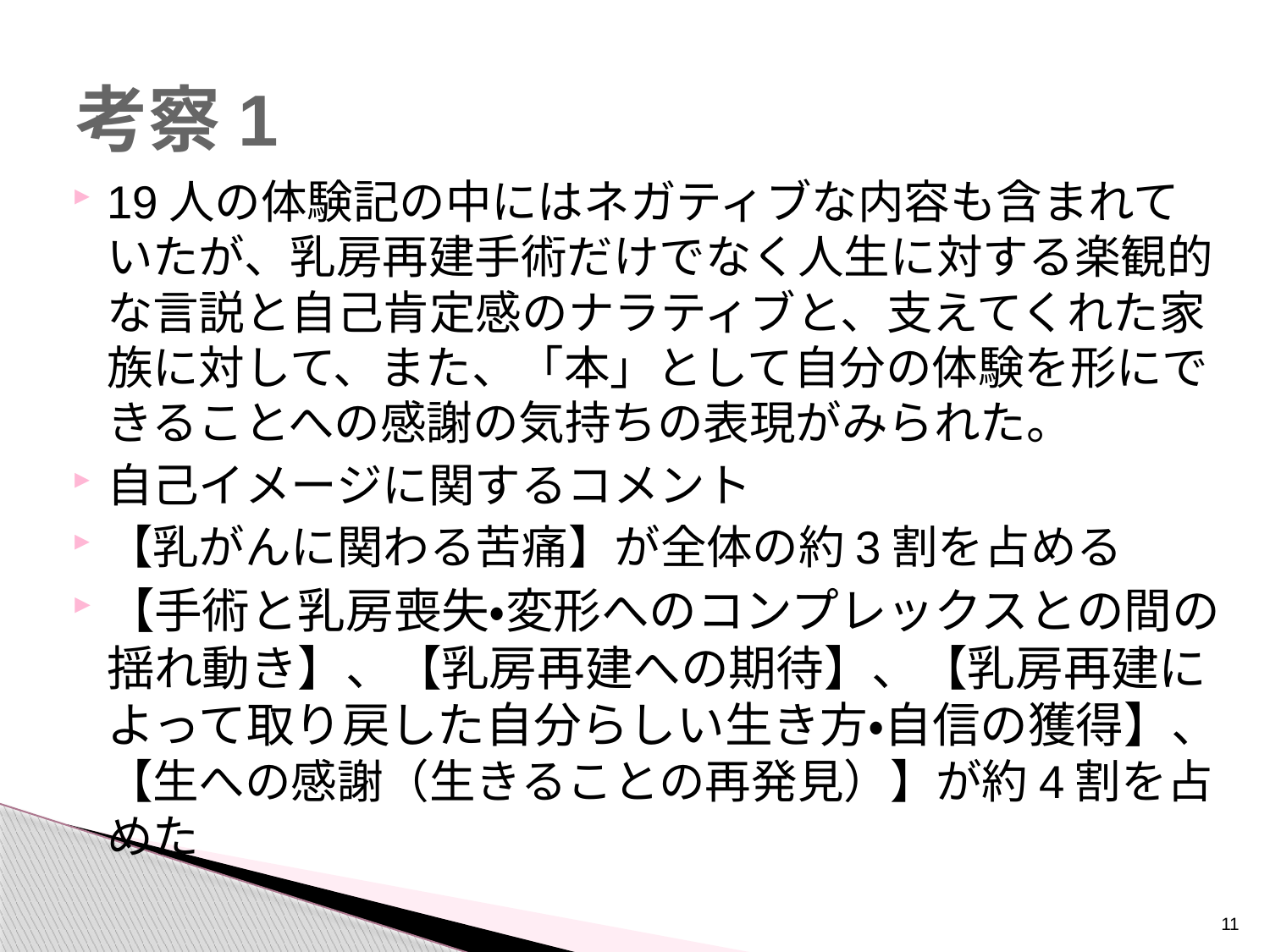

# 考察1
19人の体験記の中にはネガティブな内容も含まれていたが、乳房再建手術だけでなく人生に対する楽観的な言説と自己肯定感のナラティブと、支えてくれた家族に対して、また、「本」として自分の体験を形にできることへの感謝の気持ちの表現がみられた。
自己イメージに関するコメント
【乳がんに関わる苦痛】が全体の約3割を占める
【手術と乳房喪失・変形へのコンプレックスとの間の揺れ動き】、【乳房再建への期待】、【乳房再建によって取り戻した自分らしい生き方・自信の獲得】、【生への感謝（生きることの再発見）】が約4割を占めた

11